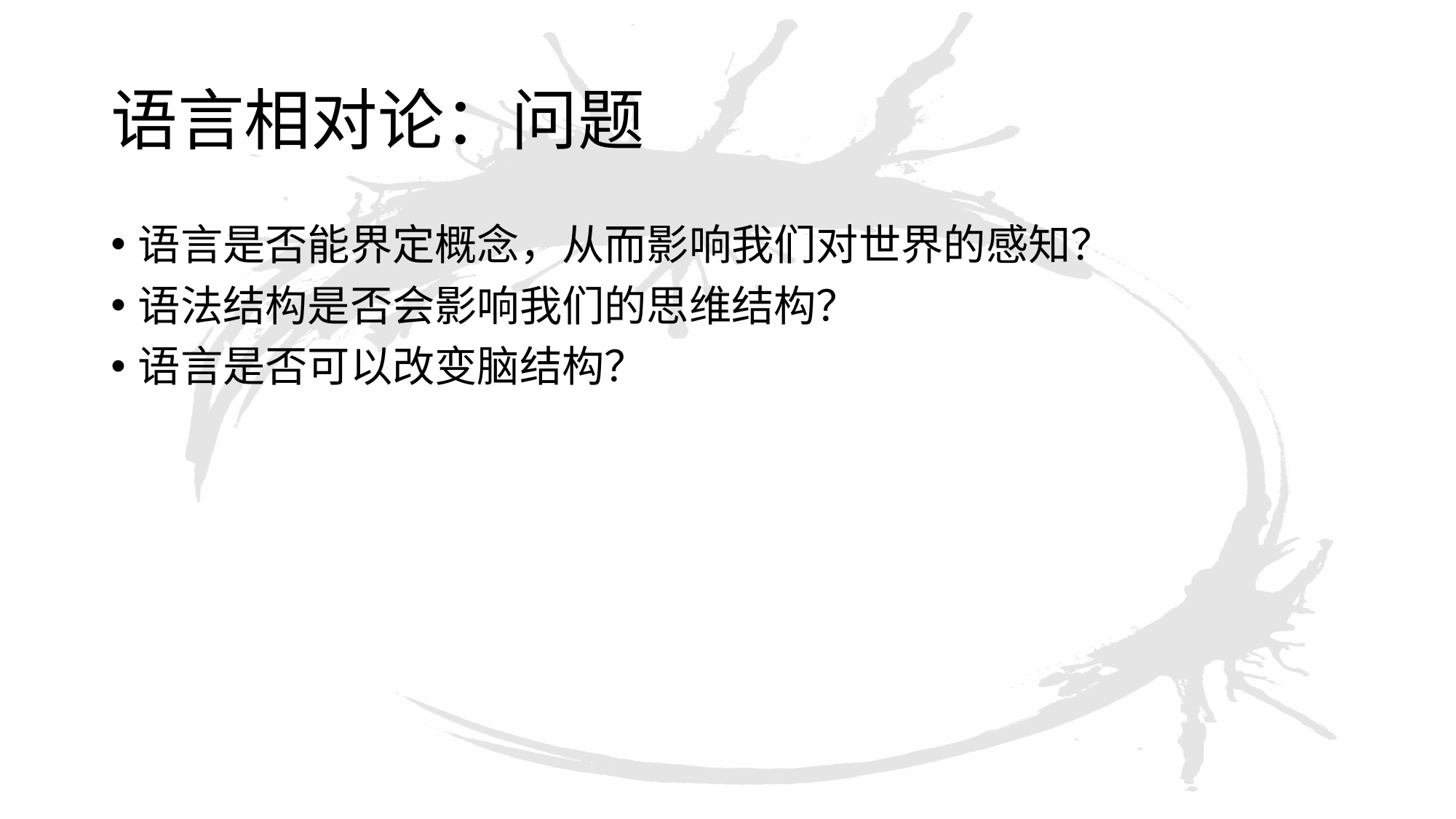

# 语言相对论：问题
语言是否能界定概念，从而影响我们对世界的感知？
语法结构是否会影响我们的思维结构？
语言是否可以改变脑结构？